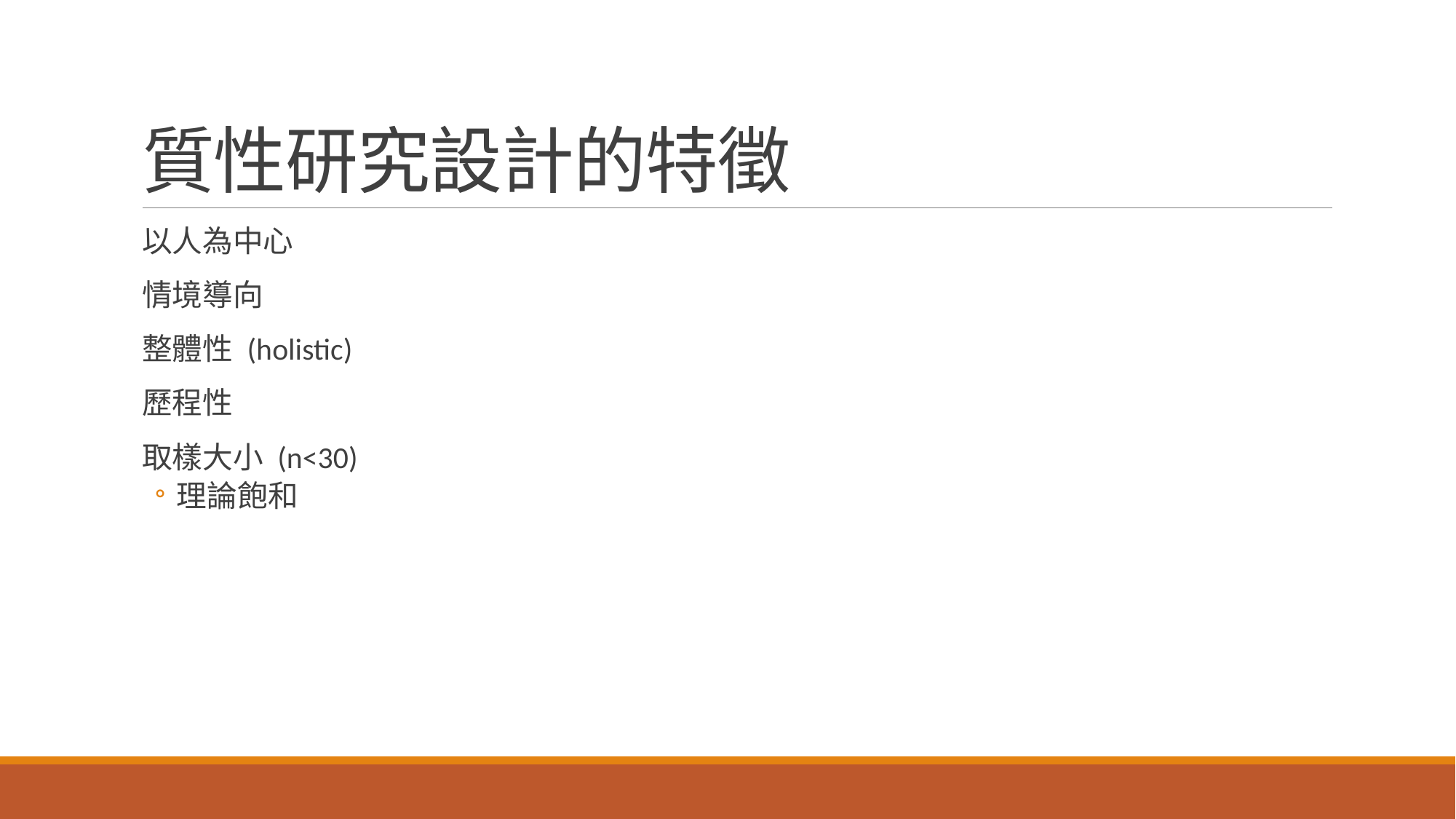

# 質性研究設計的特徵
以人為中心
情境導向
整體性 (holistic)
歷程性
取樣大小 (n<30)
理論飽和